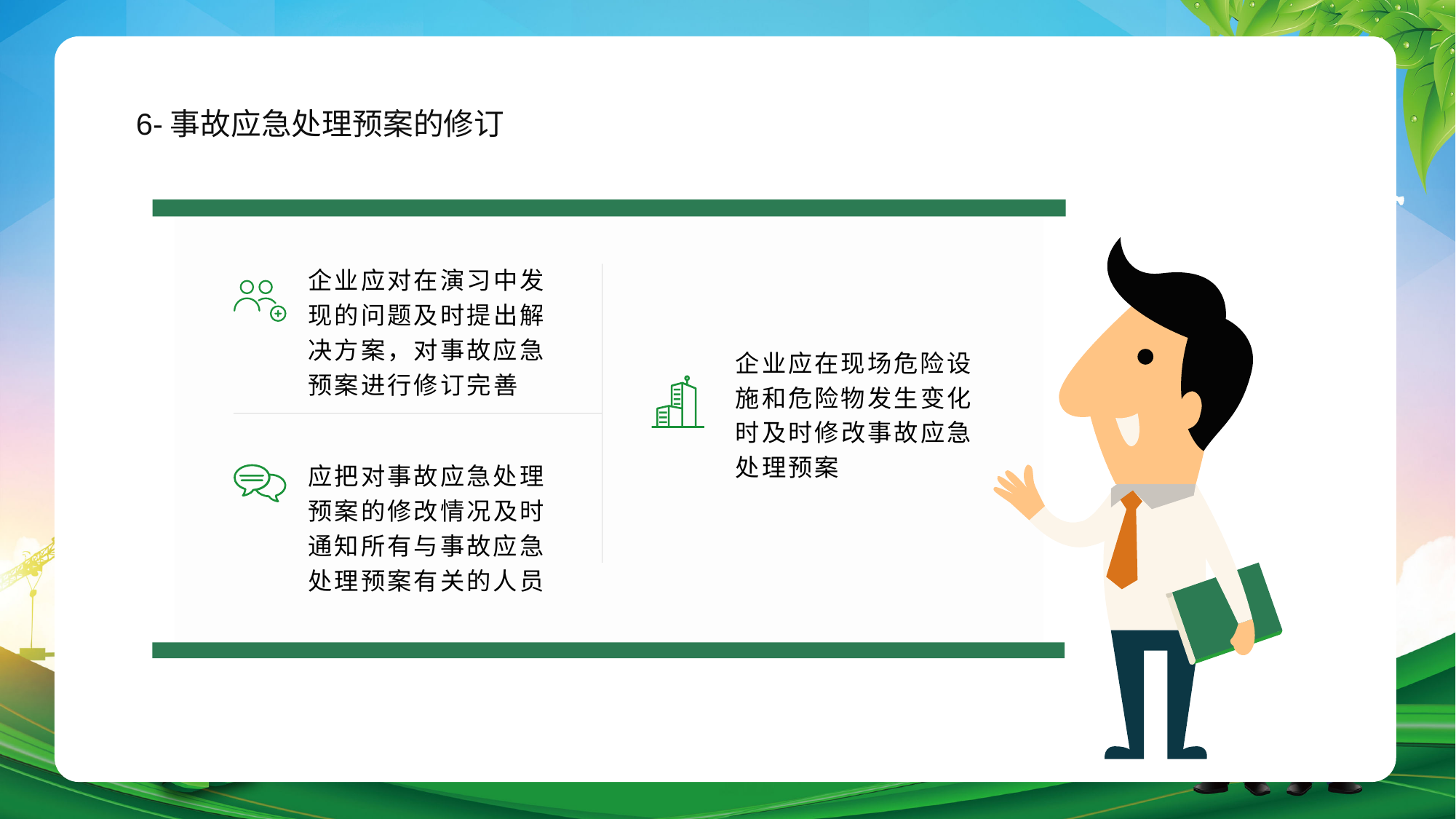

6-事故应急处理预案的修订

企业应对在演习中发现的问题及时提出解决方案，对事故应急预案进行修订完善

企业应在现场危险设施和危险物发生变化时及时修改事故应急处理预案

应把对事故应急处理预案的修改情况及时通知所有与事故应急处理预案有关的人员